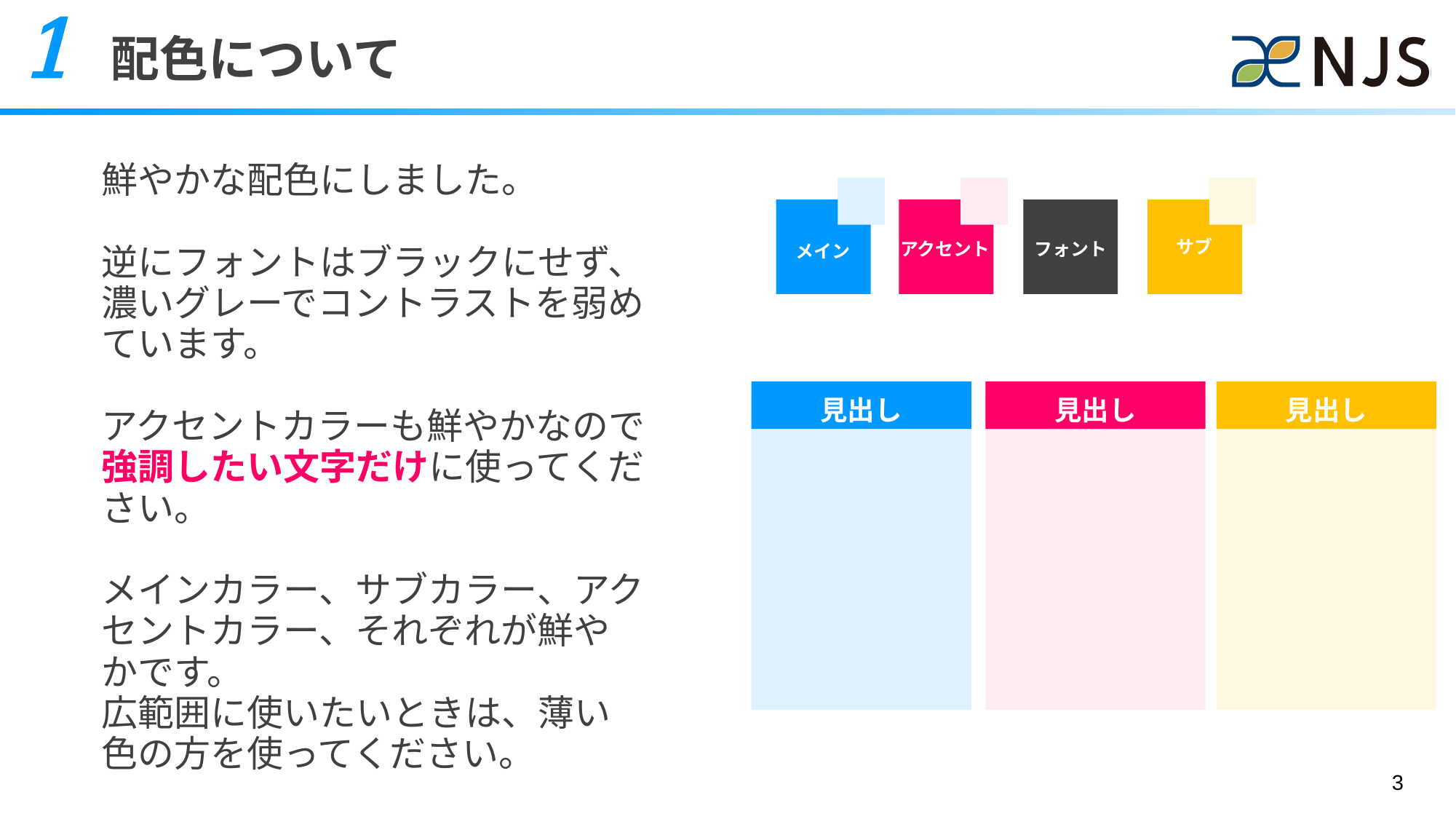

1 配色について
鮮やかな配色にしました。

逆にフォントはブラックにせず、濃いグレーでコントラストを弱めています。

アクセントカラーも鮮やかなので強調したい文字だけに使ってください。

メインカラー、サブカラー、アクセントカラー、それぞれが鮮やかです。
広範囲に使いたいときは、薄い色の方を使ってください。

サブ
アクセント
フォント
メイン

見出し
見出し
見出し

3